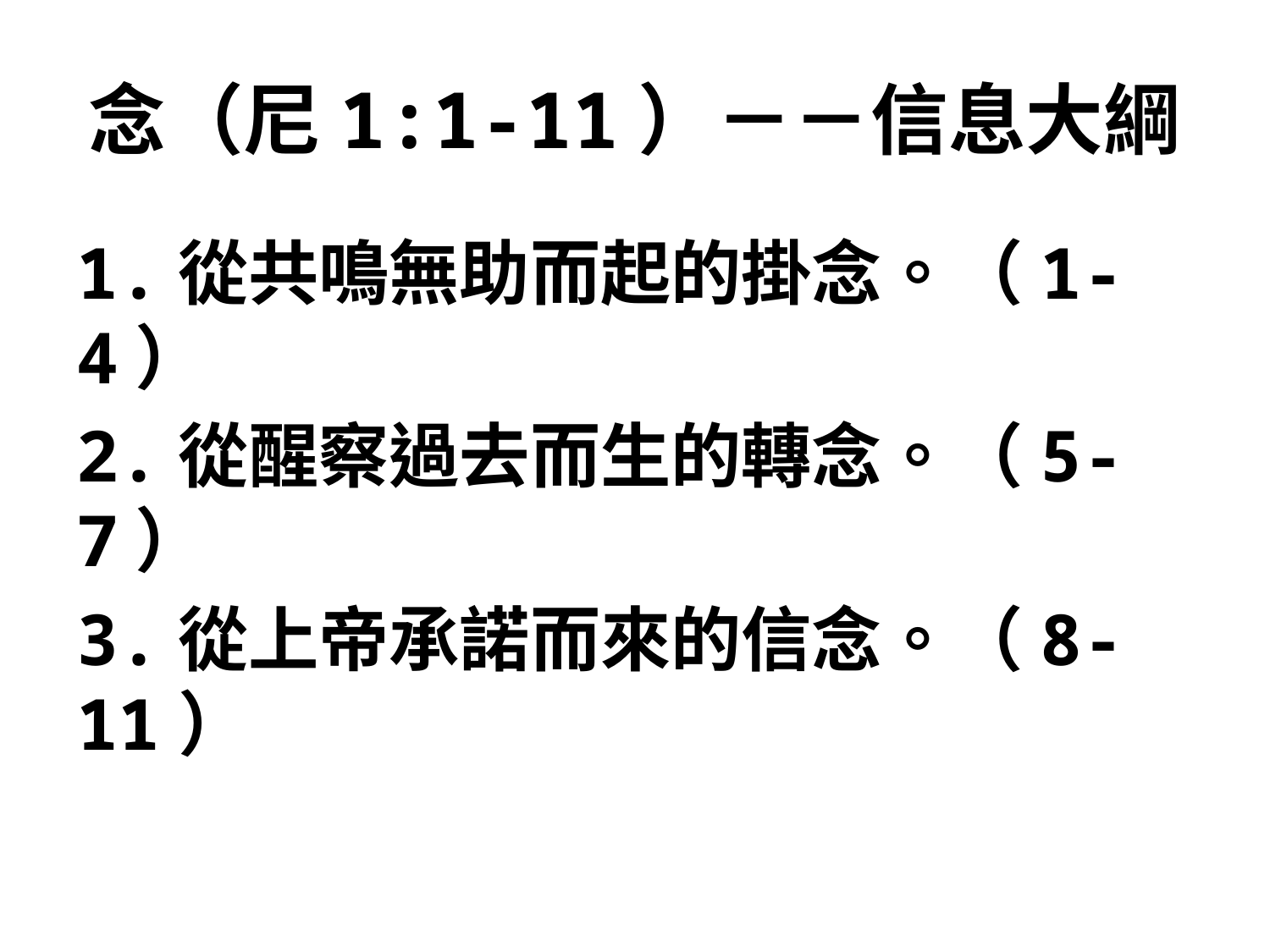

# 念（尼1:1-11）－－信息大綱
1.從共鳴無助而起的掛念。（1-4）
2.從醒察過去而生的轉念。（5-7）
3.從上帝承諾而來的信念。（8-11）